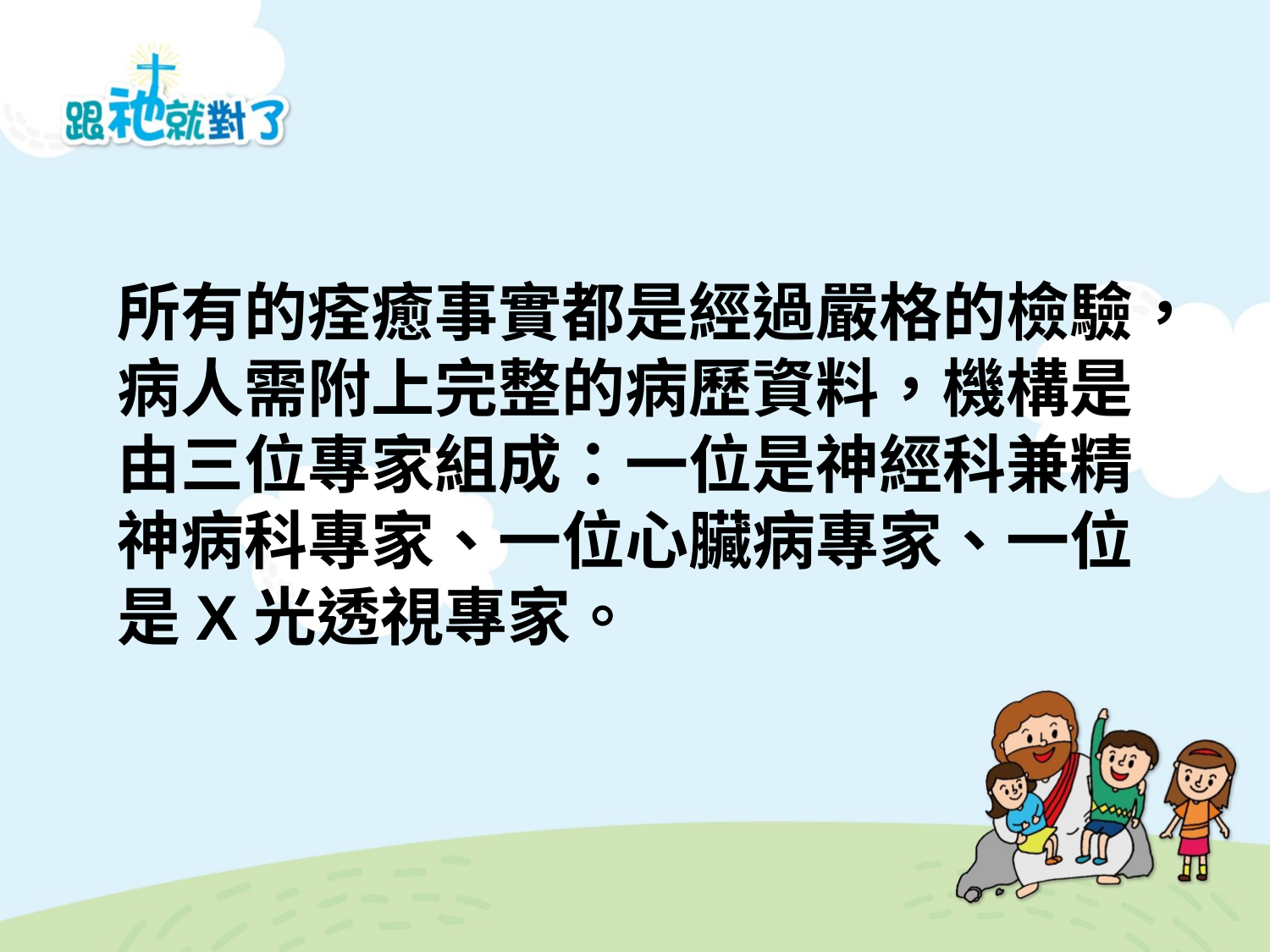

所有的痊癒事實都是經過嚴格的檢驗，病人需附上完整的病歷資料，機構是由三位專家組成：一位是神經科兼精神病科專家、一位心臟病專家、一位是X光透視專家。